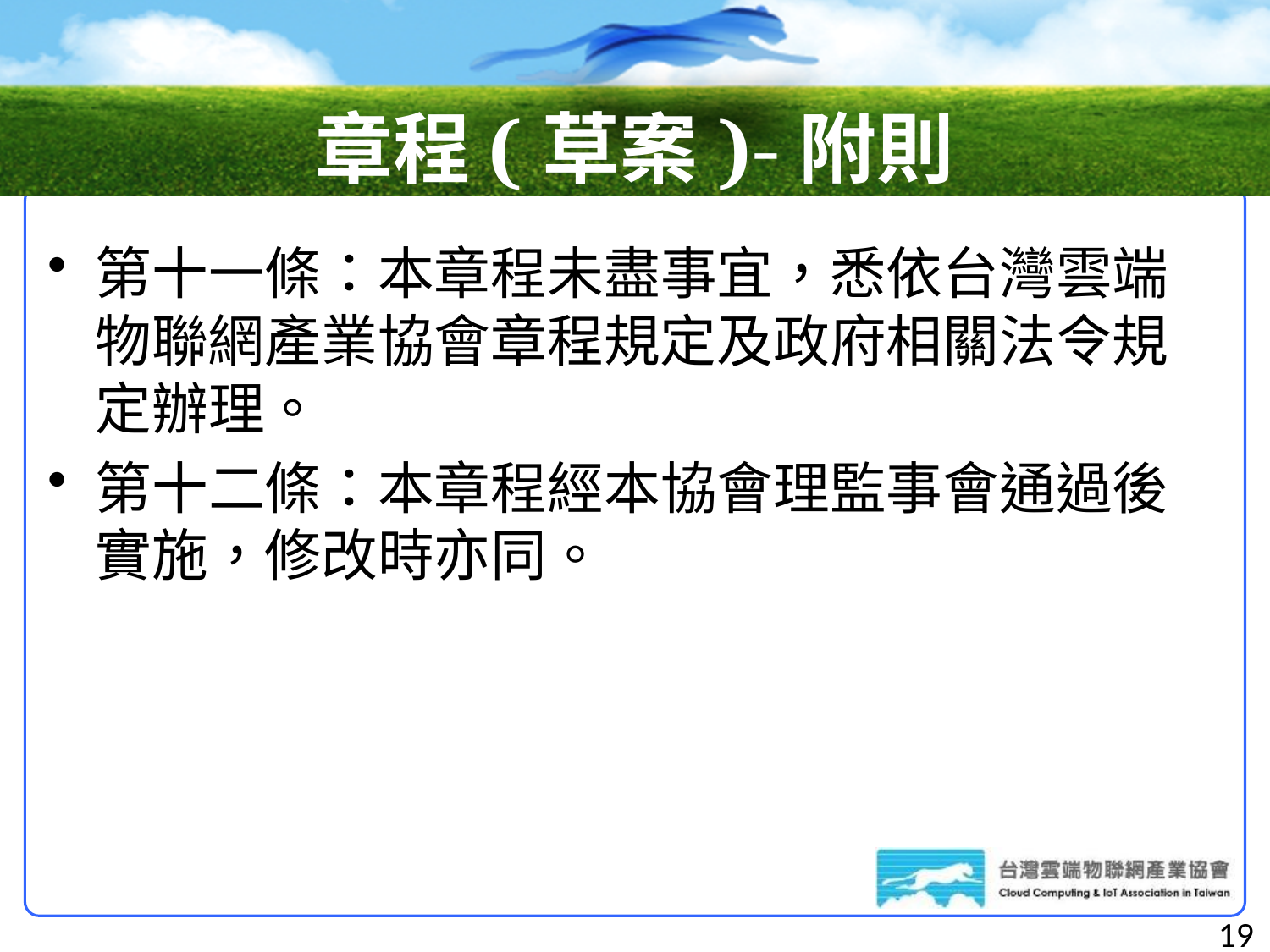

# 章程(草案)-附則
第十一條：本章程未盡事宜，悉依台灣雲端物聯網產業協會章程規定及政府相關法令規定辦理。
第十二條：本章程經本協會理監事會通過後實施，修改時亦同。